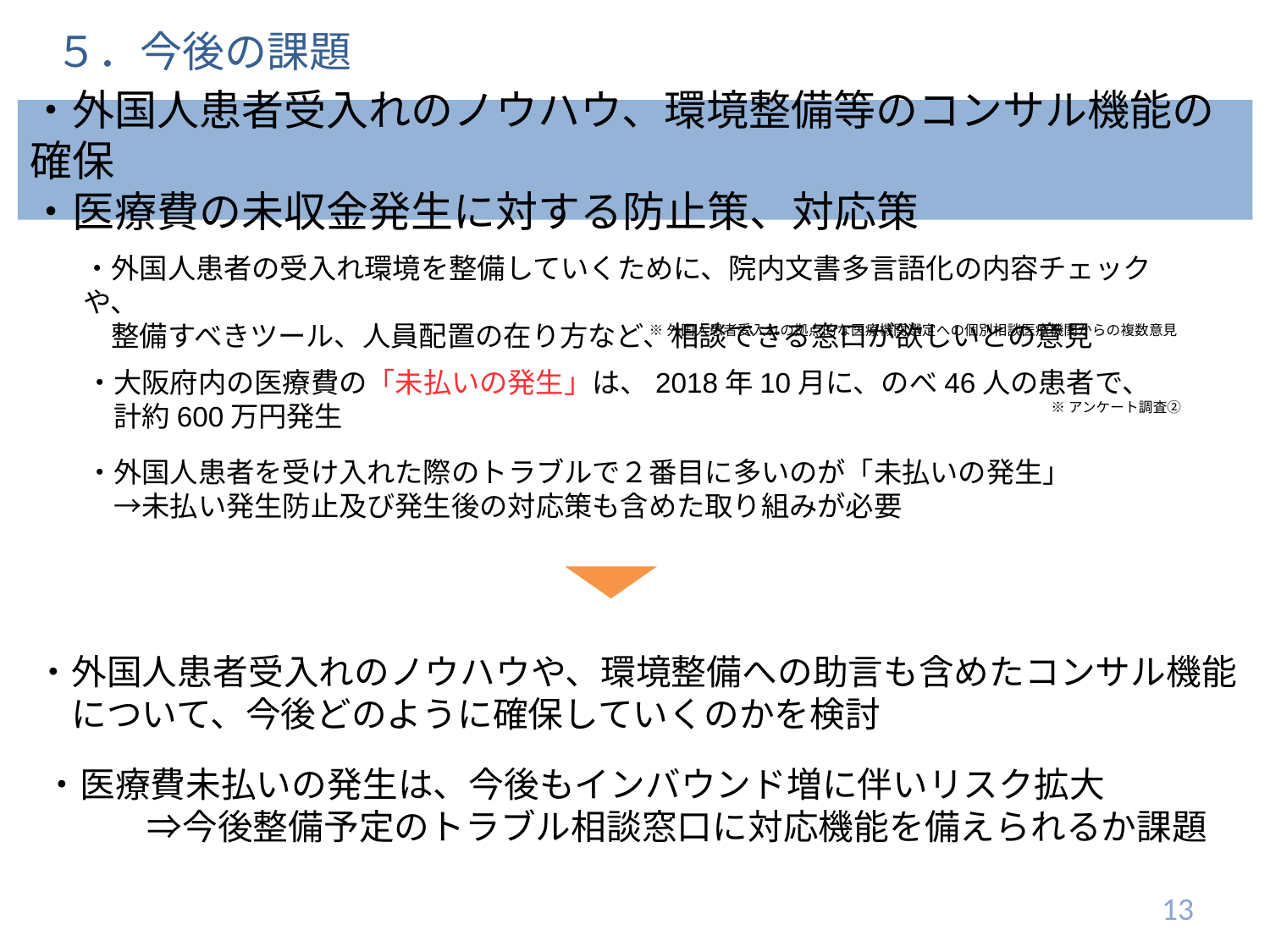

５．今後の課題
・外国人患者受入れのノウハウ、環境整備等のコンサル機能の確保
・医療費の未収金発生に対する防止策、対応策
・外国人患者の受入れ環境を整備していくために、院内文書多言語化の内容チェックや、
　整備すべきツール、人員配置の在り方など、相談できる窓口が欲しいとの意見

※外国人患者受入れの拠点的な医療機関選定への個別相談医療機関からの複数意見
・大阪府内の医療費の「未払いの発生」は、2018年10月に、のべ46人の患者で、
　計約600万円発生
※アンケート調査②
・外国人患者を受け入れた際のトラブルで２番目に多いのが「未払いの発生」
　→未払い発生防止及び発生後の対応策も含めた取り組みが必要

・外国人患者受入れのノウハウや、環境整備への助言も含めたコンサル機能
　について、今後どのように確保していくのかを検討
　・医療費未払いの発生は、今後もインバウンド増に伴いリスク拡大
     　       ⇒今後整備予定のトラブル相談窓口に対応機能を備えられるか課題
13